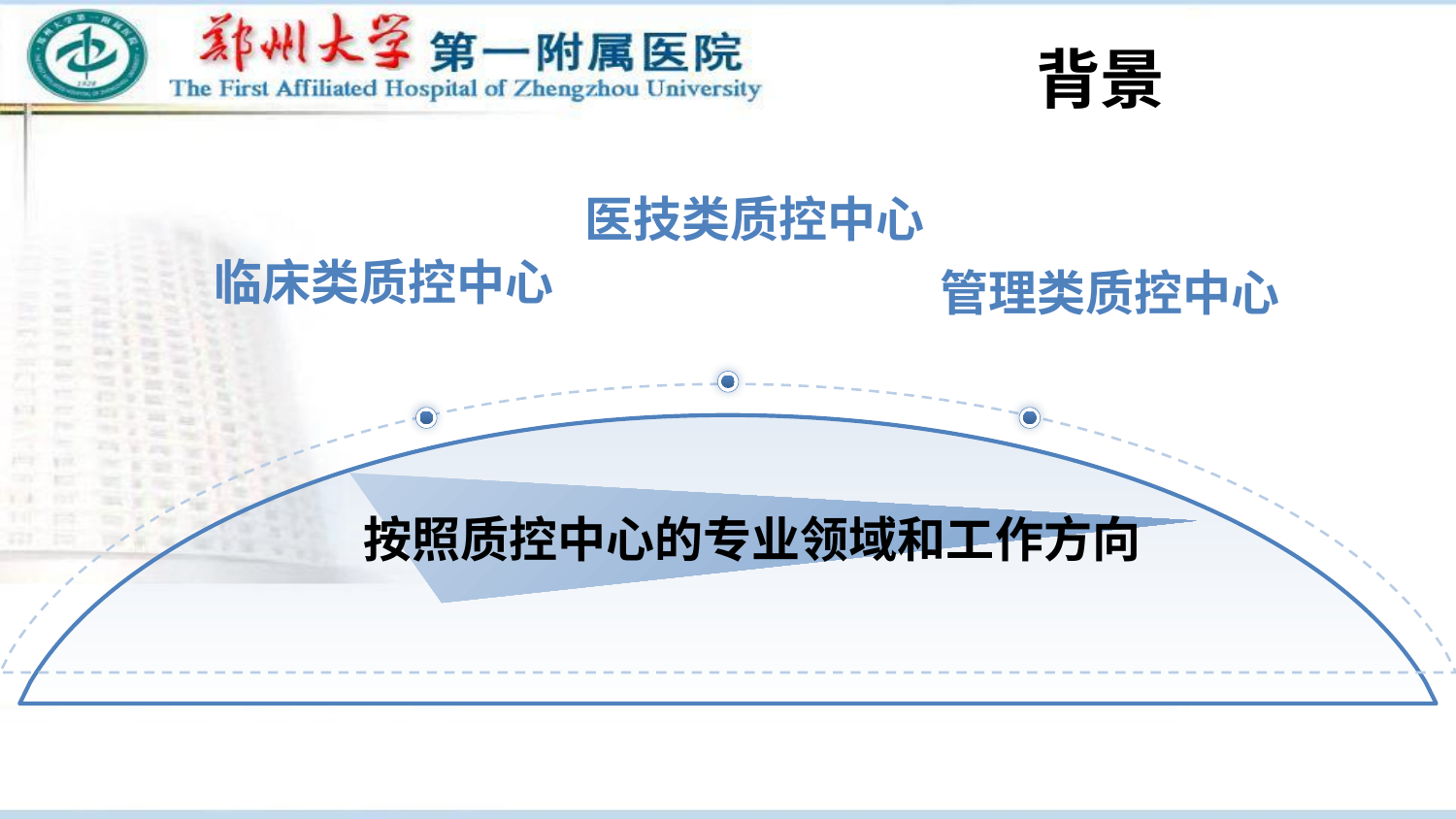

背景
医技类质控中心
临床类质控中心
管理类质控中心

按照质控中心的专业领域和工作方向